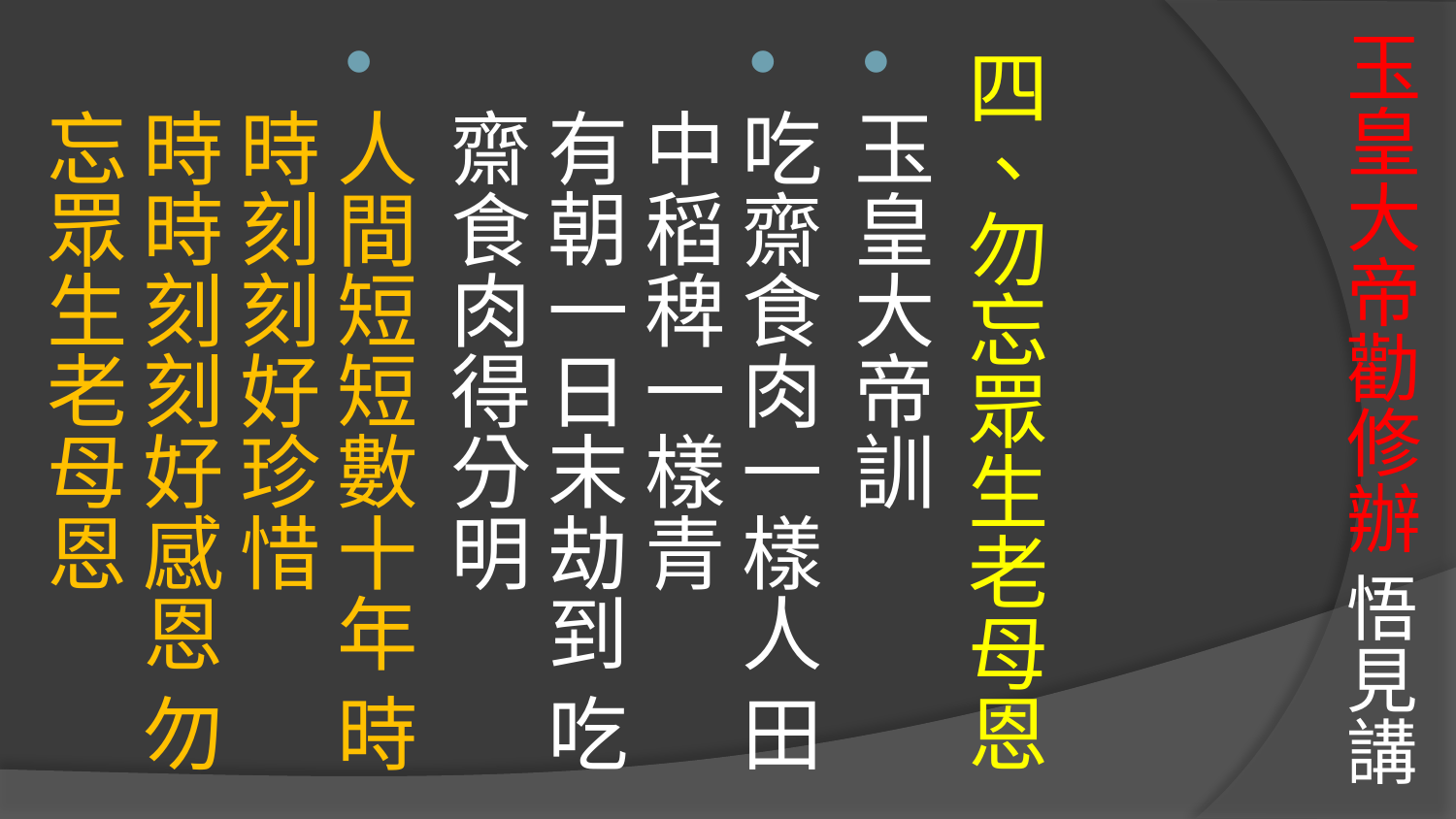

# 玉皇大帝勸修辦 悟見講
四、勿忘眾生老母恩
玉皇大帝訓
吃齋食肉一樣人 田中稻稗一樣青
有朝一日末劫到 吃齋食肉得分明
人間短短數十年 時時刻刻好珍惜
時時刻刻好感恩 勿忘眾生老母恩